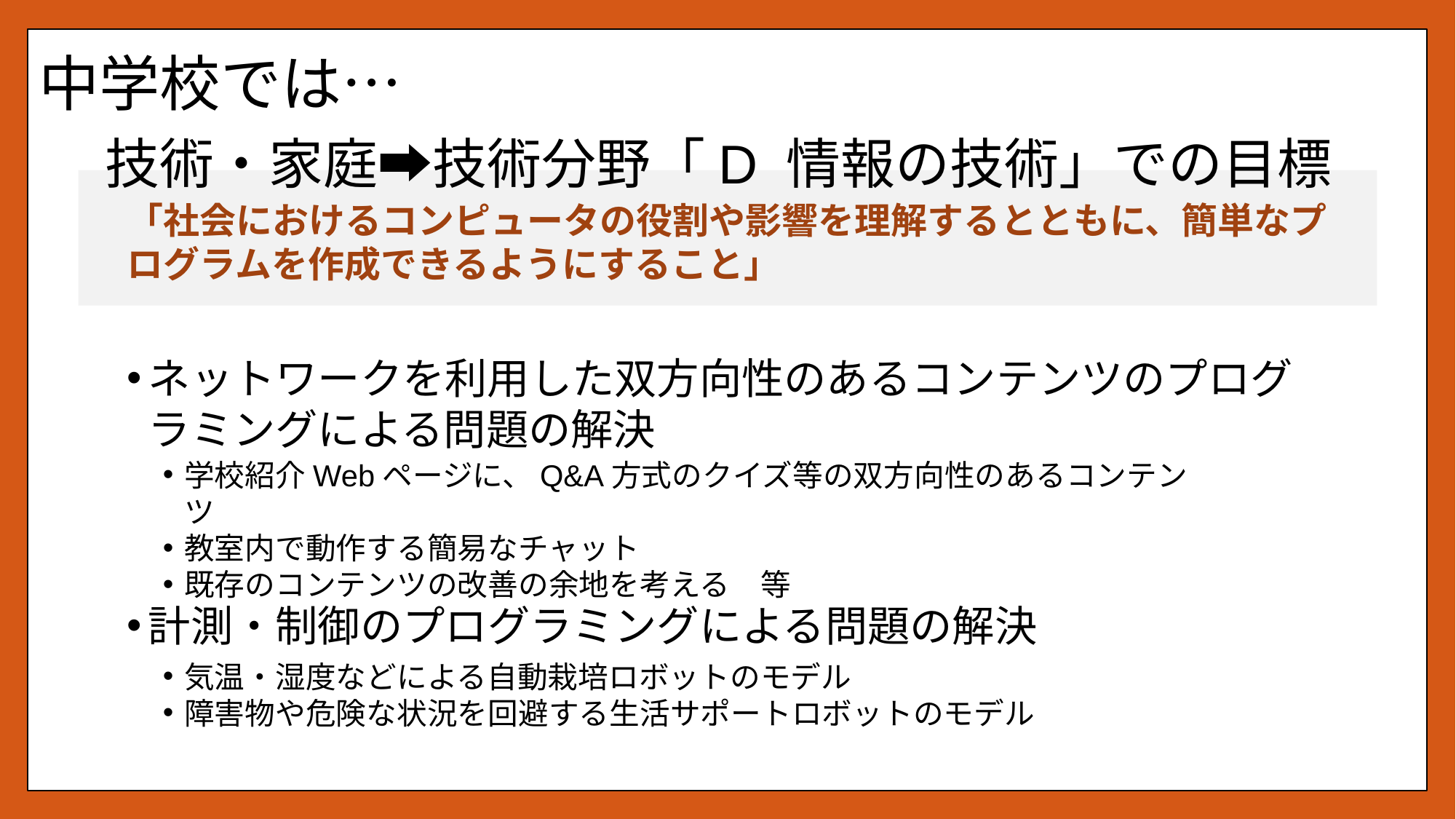

# 中学校では…
技術・家庭➡技術分野「D 情報の技術」での目標

「社会におけるコンピュータの役割や影響を理解するとともに、簡単なプログラムを作成できるようにすること」
ネットワークを利用した双方向性のあるコンテンツのプログラミングによる問題の解決
学校紹介Webページに、Q&A方式のクイズ等の双方向性のあるコンテンツ
教室内で動作する簡易なチャット
既存のコンテンツの改善の余地を考える　等
計測・制御のプログラミングによる問題の解決
気温・湿度などによる自動栽培ロボットのモデル
障害物や危険な状況を回避する生活サポートロボットのモデル